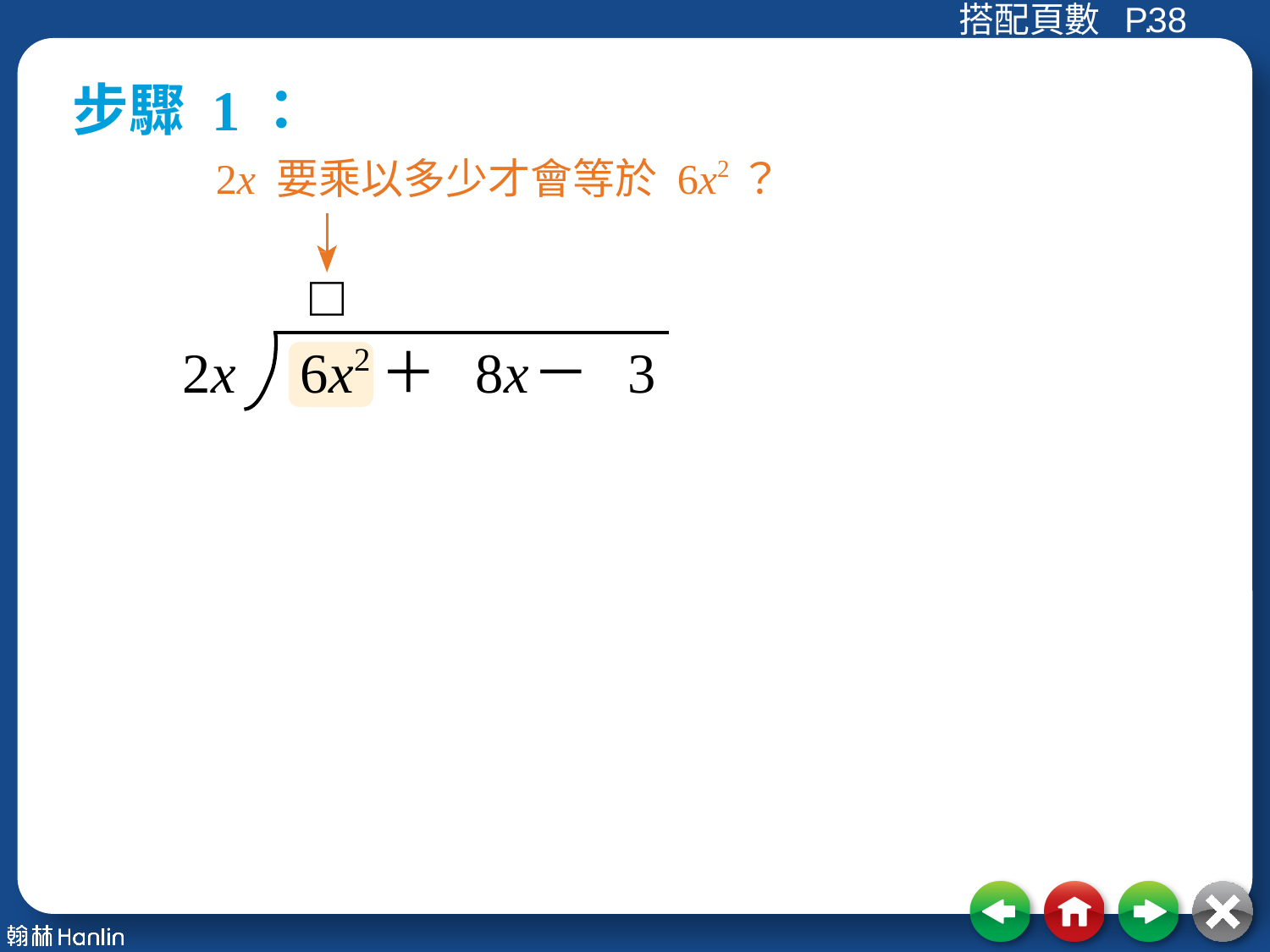

38
步驟 1：
2x 要乘以多少才會等於 6x2？

□
2x
6x2
＋  8x
－  3